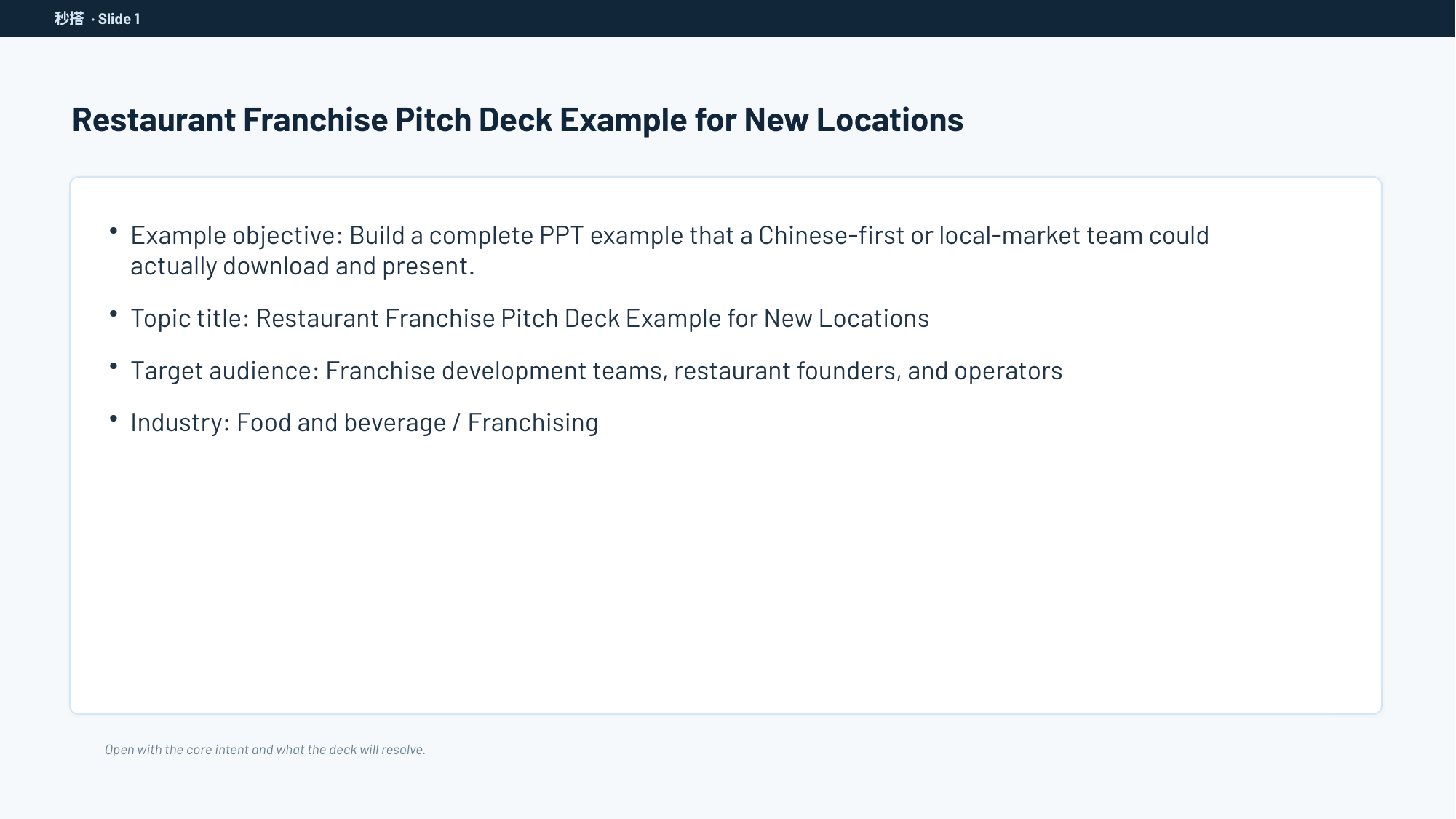

秒搭 · Slide 1
Restaurant Franchise Pitch Deck Example for New Locations

Example objective: Build a complete PPT example that a Chinese-first or local-market team could actually download and present.
Topic title: Restaurant Franchise Pitch Deck Example for New Locations
Target audience: Franchise development teams, restaurant founders, and operators
Industry: Food and beverage / Franchising
Open with the core intent and what the deck will resolve.